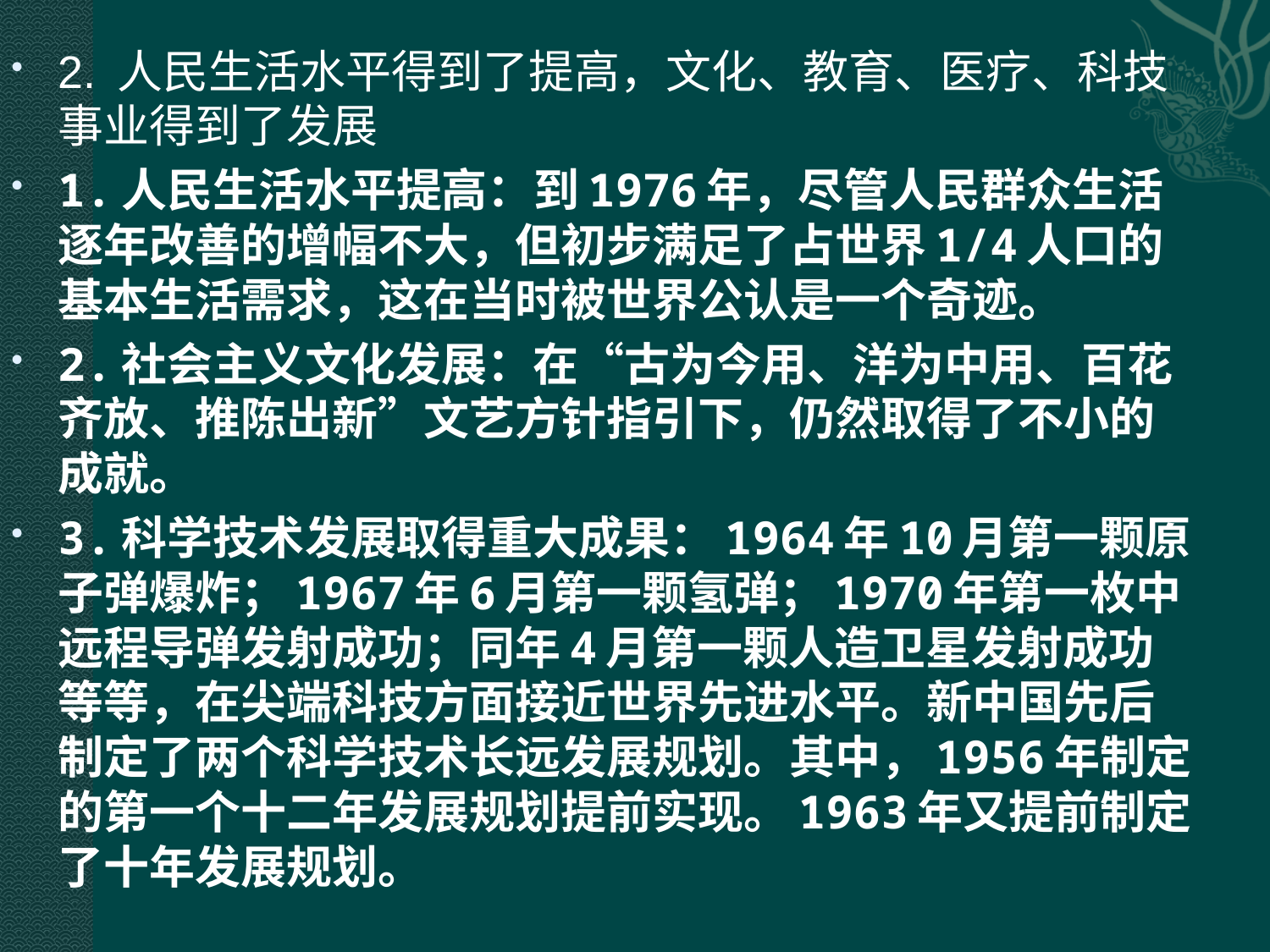

2. 人民生活水平得到了提高，文化、教育、医疗、科技事业得到了发展
1.人民生活水平提高：到1976年，尽管人民群众生活逐年改善的增幅不大，但初步满足了占世界1/4人口的基本生活需求，这在当时被世界公认是一个奇迹。
2.社会主义文化发展：在“古为今用、洋为中用、百花齐放、推陈出新”文艺方针指引下，仍然取得了不小的成就。
3.科学技术发展取得重大成果：1964年10月第一颗原子弹爆炸；1967年6月第一颗氢弹；1970年第一枚中远程导弹发射成功；同年4月第一颗人造卫星发射成功等等，在尖端科技方面接近世界先进水平。新中国先后制定了两个科学技术长远发展规划。其中，1956年制定的第一个十二年发展规划提前实现。1963年又提前制定了十年发展规划。